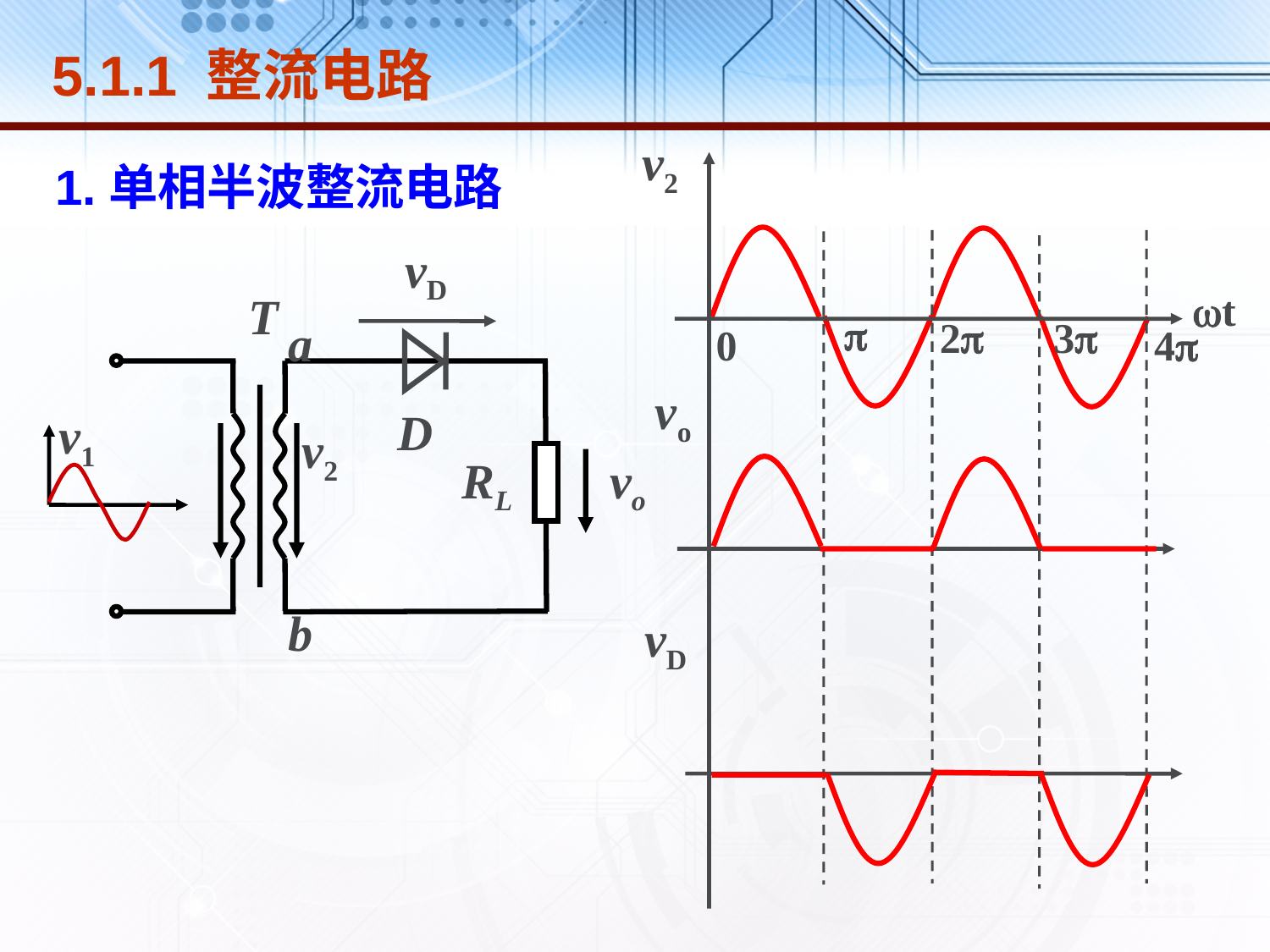

5.1.1 整流电路

v2

vo

vD

ωt
π
2π
3π
0
4π
1.单相半波整流电路

vD
T
a

D
v1

v2

RL

vo

b